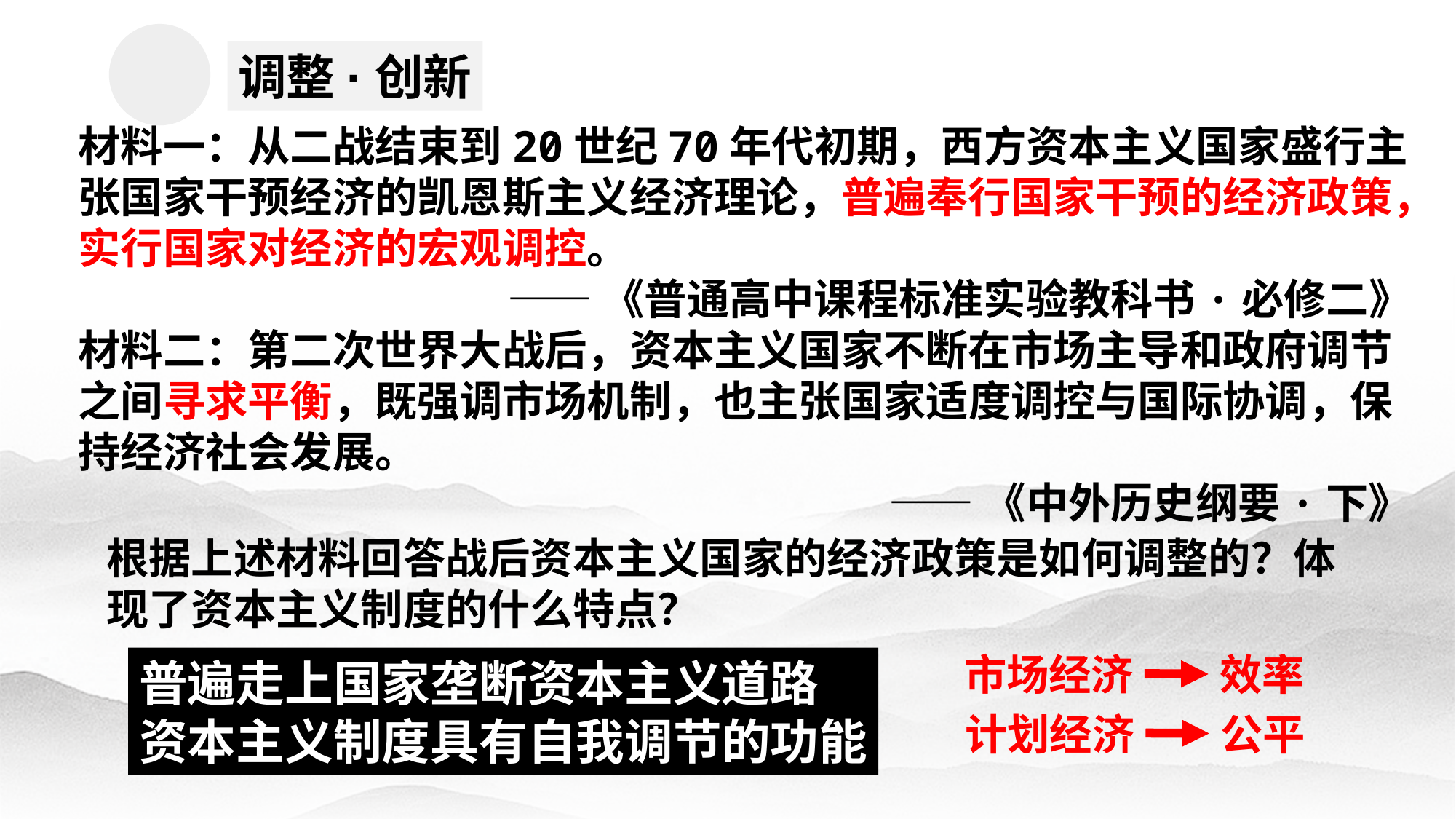

调整·创新
材料一：从二战结束到20世纪70年代初期，西方资本主义国家盛行主张国家干预经济的凯恩斯主义经济理论，普遍奉行国家干预的经济政策，实行国家对经济的宏观调控。
 ——《普通高中课程标准实验教科书·必修二》
材料二：第二次世界大战后，资本主义国家不断在市场主导和政府调节之间寻求平衡，既强调市场机制，也主张国家适度调控与国际协调，保持经济社会发展。
——《中外历史纲要·下》
根据上述材料回答战后资本主义国家的经济政策是如何调整的？体
现了资本主义制度的什么特点？
市场经济
效率
普遍走上国家垄断资本主义道路
资本主义制度具有自我调节的功能
计划经济
公平